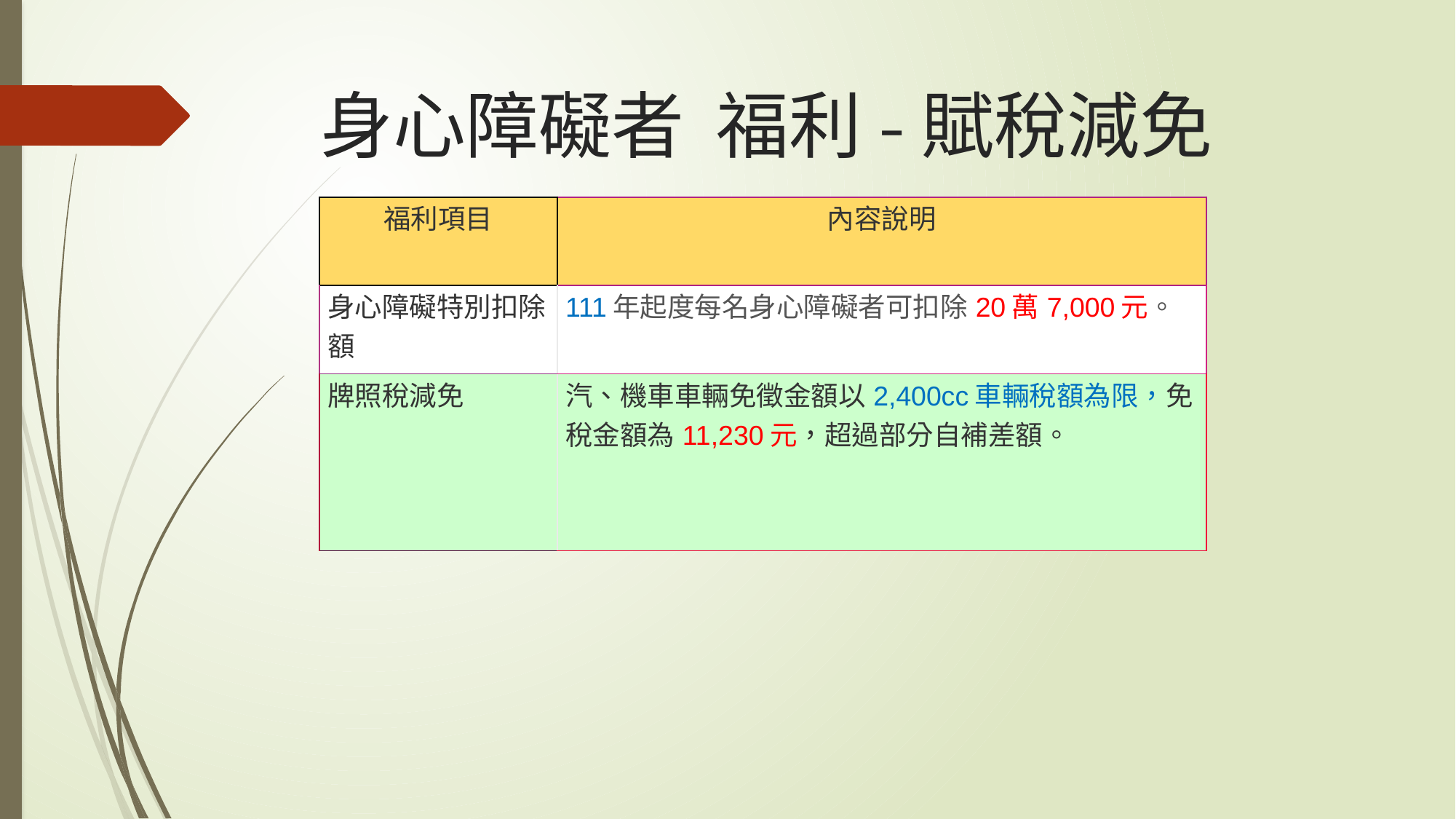

# 身心障礙者  福利-賦稅減免
| 福利項目 | 內容說明 |
| --- | --- |
| 身心障礙特別扣除額 | 111年起度每名身心障礙者可扣除20萬7,000元。 |
| 牌照稅減免 | 汽、機車車輛免徵金額以2,400cc車輛稅額為限，免稅金額為11,230元，超過部分自補差額。 |